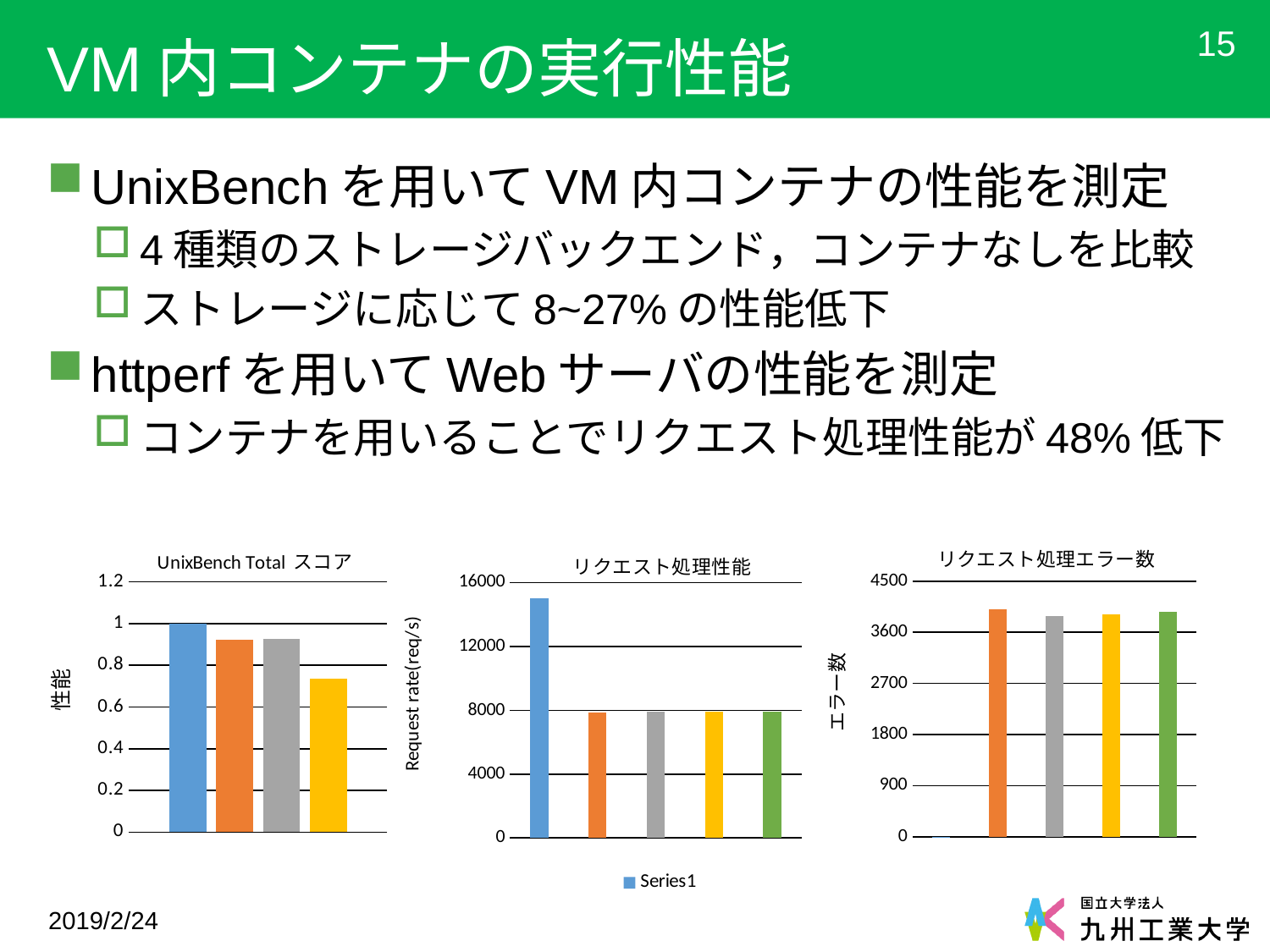

# VM内コンテナの実行性能
15
UnixBenchを用いてVM内コンテナの性能を測定
4種類のストレージバックエンド，コンテナなしを比較
ストレージに応じて8~27%の性能低下
httperfを用いてWebサーバの性能を測定
コンテナを用いることでリクエスト処理性能が48%低下

### Chart: リクエスト処理性能

| Category |  |
|---|---|
| VM | 14997.849999999997 |
| コンテナ(dir) | 7847.43 |
| コンテナ(lvm) | 7938.58 |
| コンテナ(btrfs) | 7917.4800000000005 |
| コンテナ(zfs) | 7905.8499999999985 |

### Chart: UnixBench Total スコア

| Category | VM | dir | lvm | btrfs |
|---|---|---|---|---|
| Index | 1.0 | 0.9237117376746933 | 0.9250776563348647 | 0.7358435364405921 |

### Chart: リクエスト処理エラー数

| Category |  |
|---|---|
| VM | 1.1 |
| dir | 4010.1 |
| lvm | 3893.3 |
| btrfs | 3918.8 |
| zfs | 3953.9 |
2019/2/24